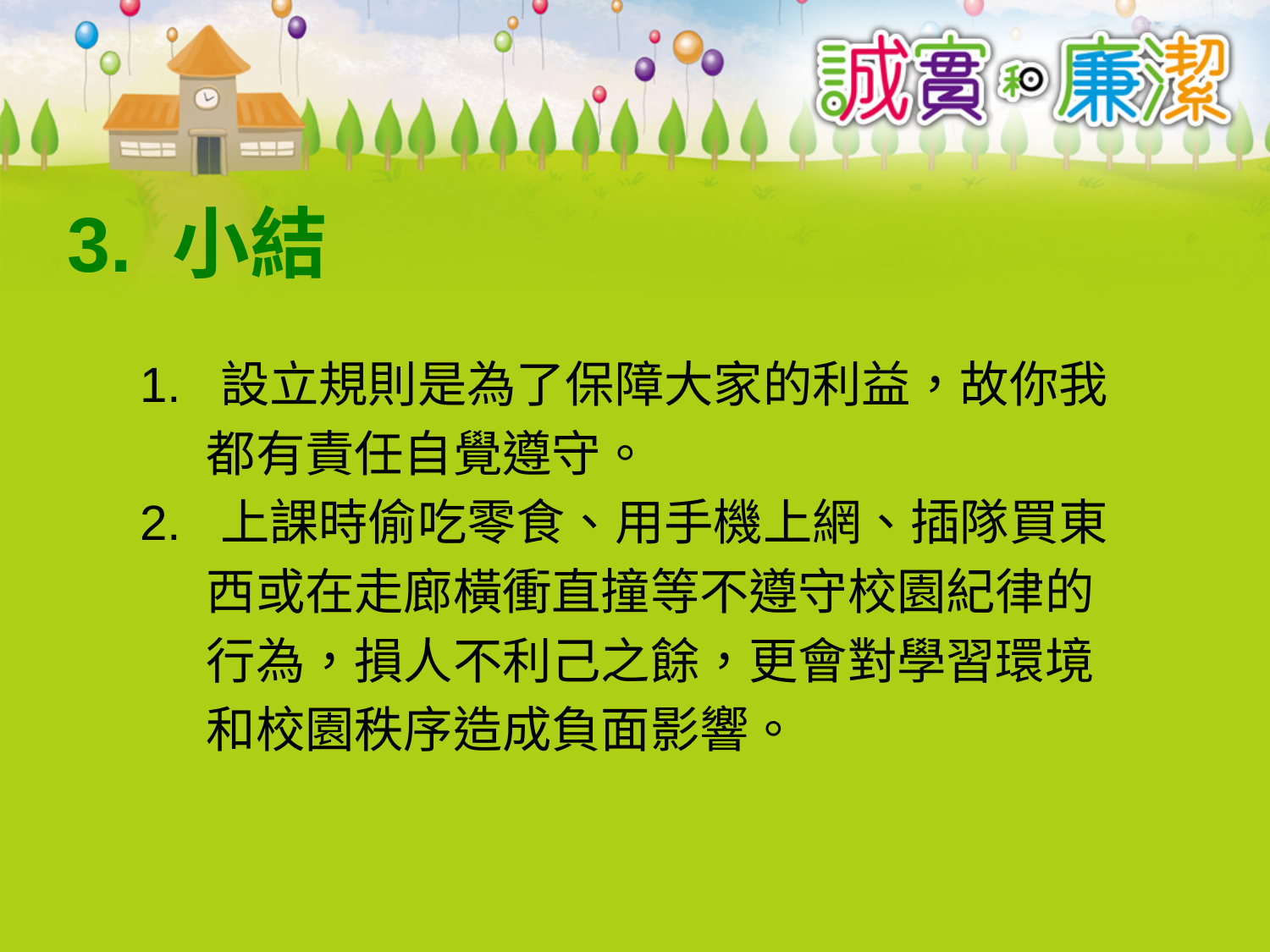

# 3. 小結

1.  設立規則是為了保障大家的利益，故你我
     都有責任自覺遵守。
2.  上課時偷吃零食、用手機上網、插隊買東
     西或在走廊橫衝直撞等不遵守校園紀律的
     行為，損人不利己之餘，更會對學習環境
     和校園秩序造成負面影響。